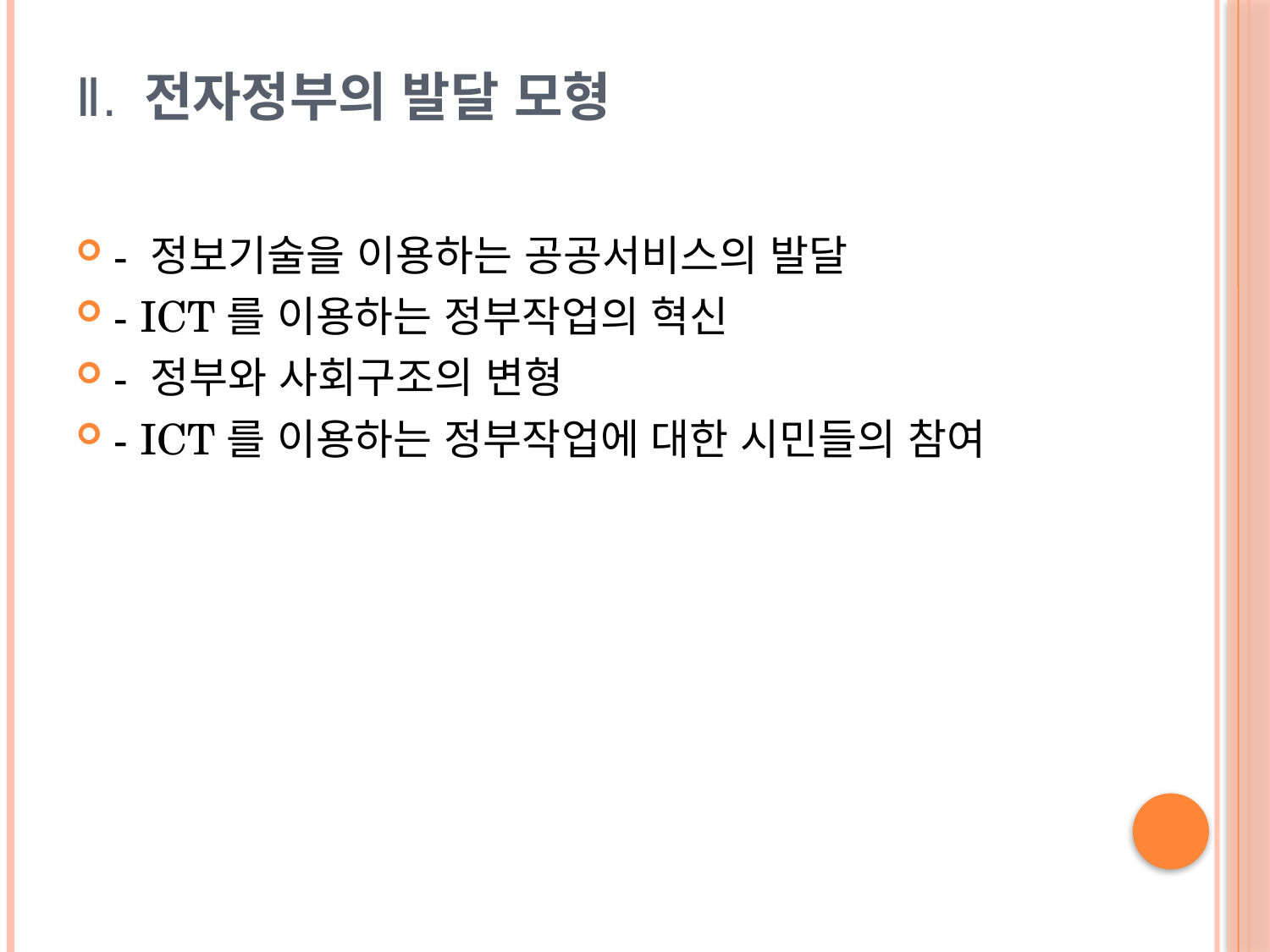

# Ⅱ. 전자정부의 발달 모형
- 정보기술을 이용하는 공공서비스의 발달
- ICT를 이용하는 정부작업의 혁신
- 정부와 사회구조의 변형
- ICT를 이용하는 정부작업에 대한 시민들의 참여